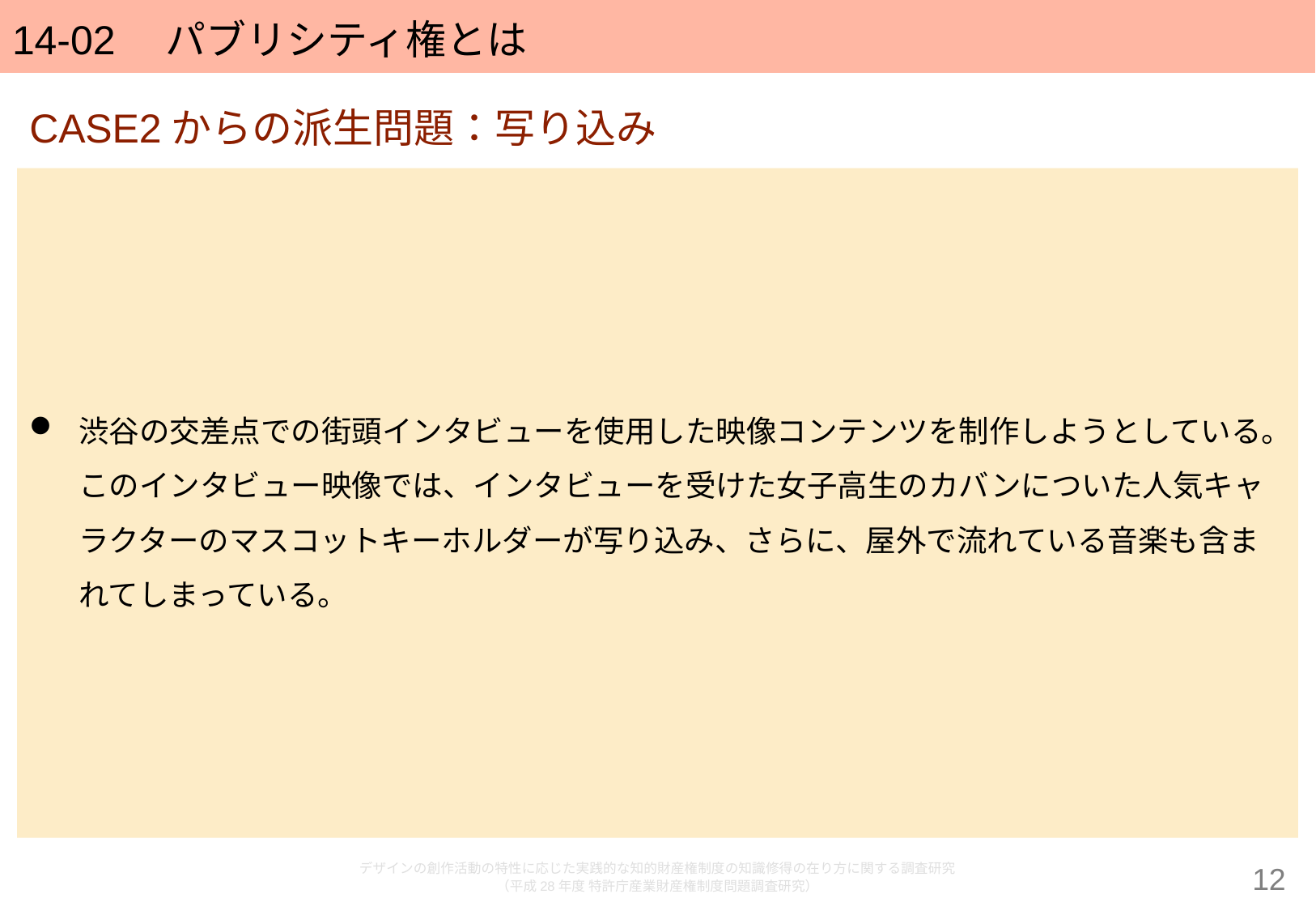

# 14-02　パブリシティ権とは
CASE2からの派生問題：写り込み
渋谷の交差点での街頭インタビューを使用した映像コンテンツを制作しようとしている。このインタビュー映像では、インタビューを受けた女子高生のカバンについた人気キャラクターのマスコットキーホルダーが写り込み、さらに、屋外で流れている音楽も含まれてしまっている。
デザインの創作活動の特性に応じた実践的な知的財産権制度の知識修得の在り方に関する調査研究
（平成28年度 特許庁産業財産権制度問題調査研究）
12